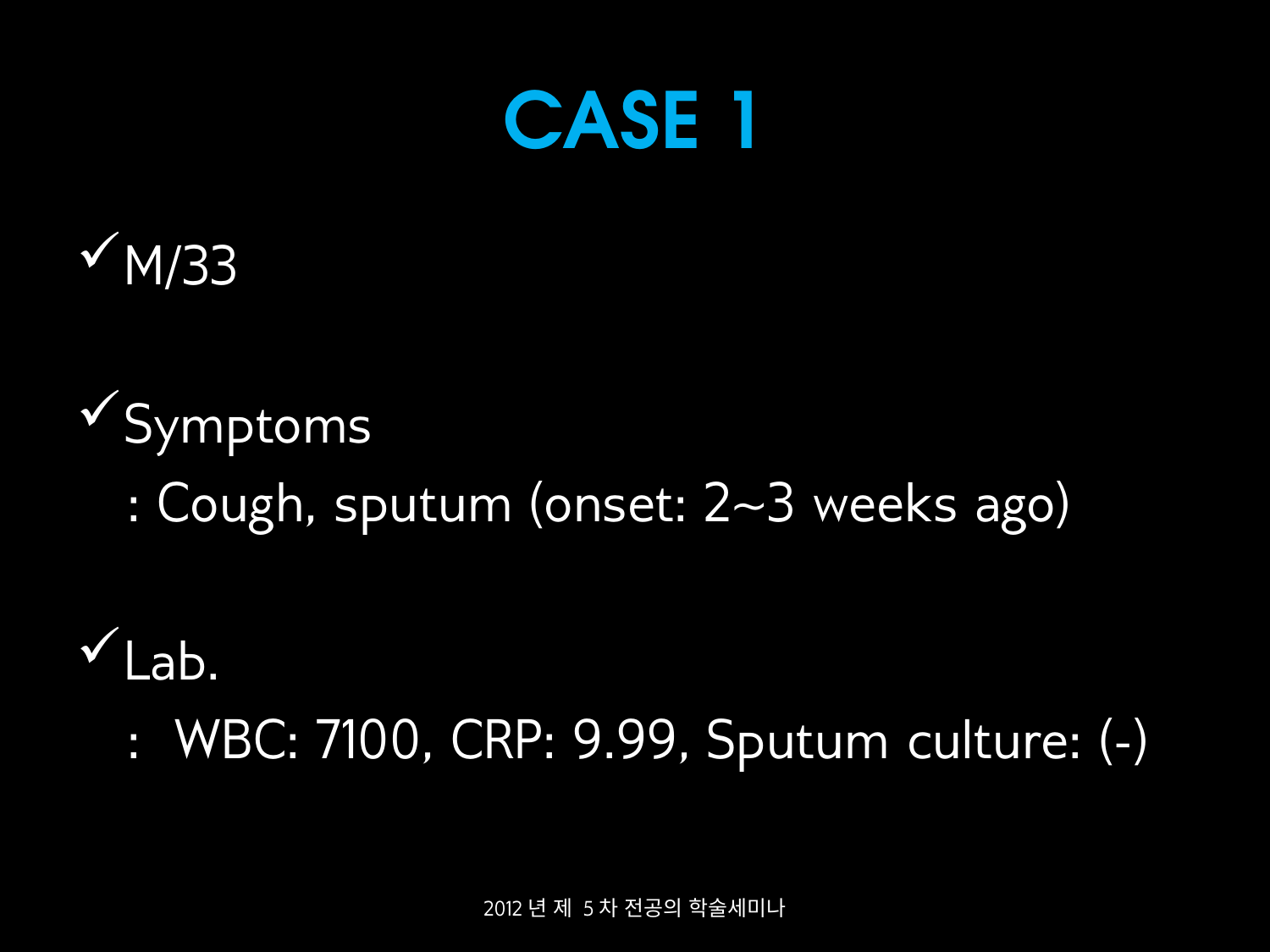

# CASE 1
M/33

Symptoms
   : Cough, sputum (onset: 2~3 weeks ago)

Lab.
   :  WBC: 7100, CRP: 9.99, Sputum culture: (-)
2012년 제 5차 전공의 학술세미나